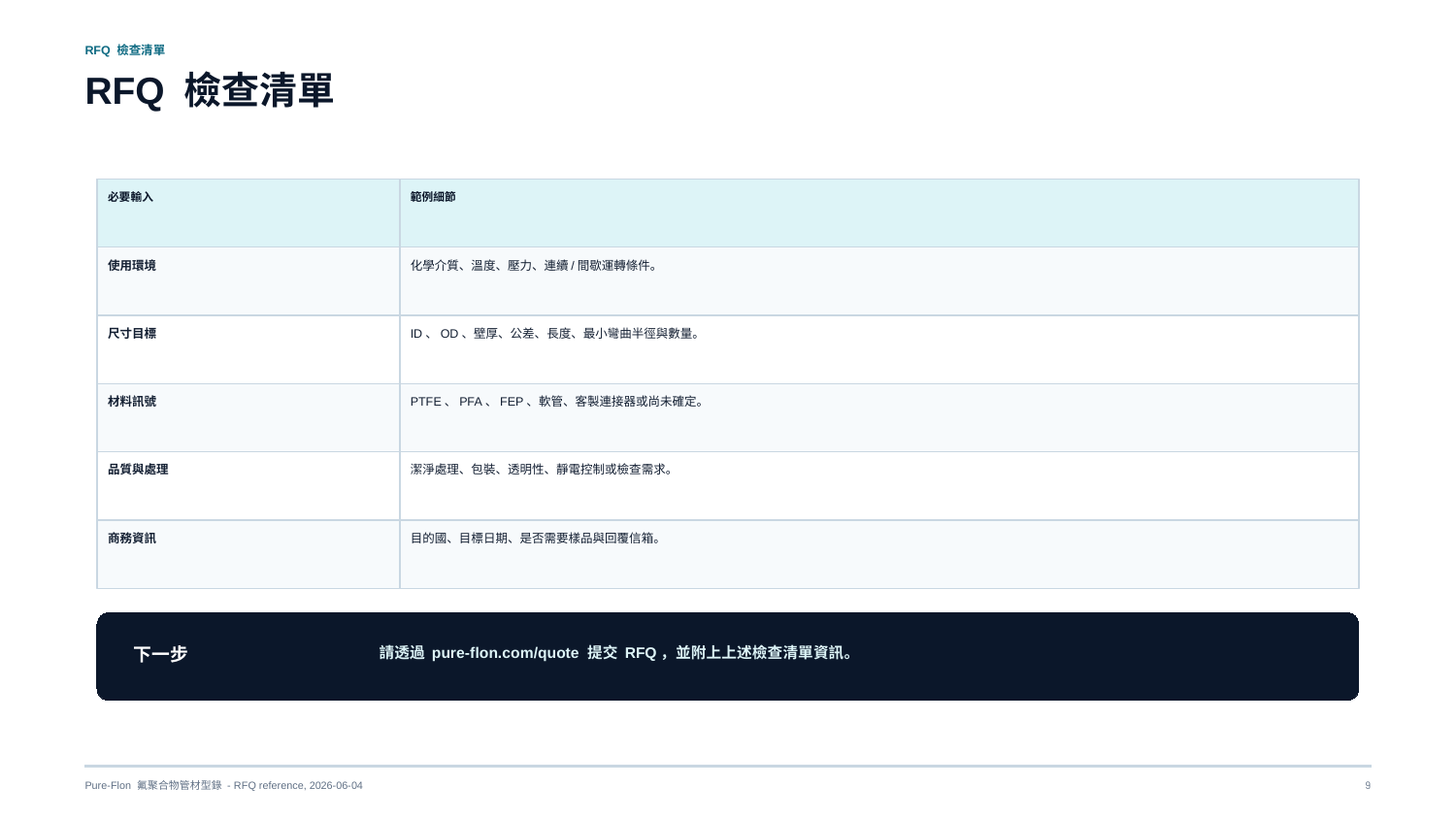

RFQ 檢查清單
RFQ 檢查清單

必要輸入
範例細節

使用環境
化學介質、溫度、壓力、連續/間歇運轉條件。

尺寸目標
ID、OD、壁厚、公差、長度、最小彎曲半徑與數量。

材料訊號
PTFE、PFA、FEP、軟管、客製連接器或尚未確定。

品質與處理
潔淨處理、包裝、透明性、靜電控制或檢查需求。

商務資訊
目的國、目標日期、是否需要樣品與回覆信箱。

下一步
請透過 pure-flon.com/quote 提交 RFQ，並附上上述檢查清單資訊。

Pure-Flon 氟聚合物管材型錄 - RFQ reference, 2026-06-04
9